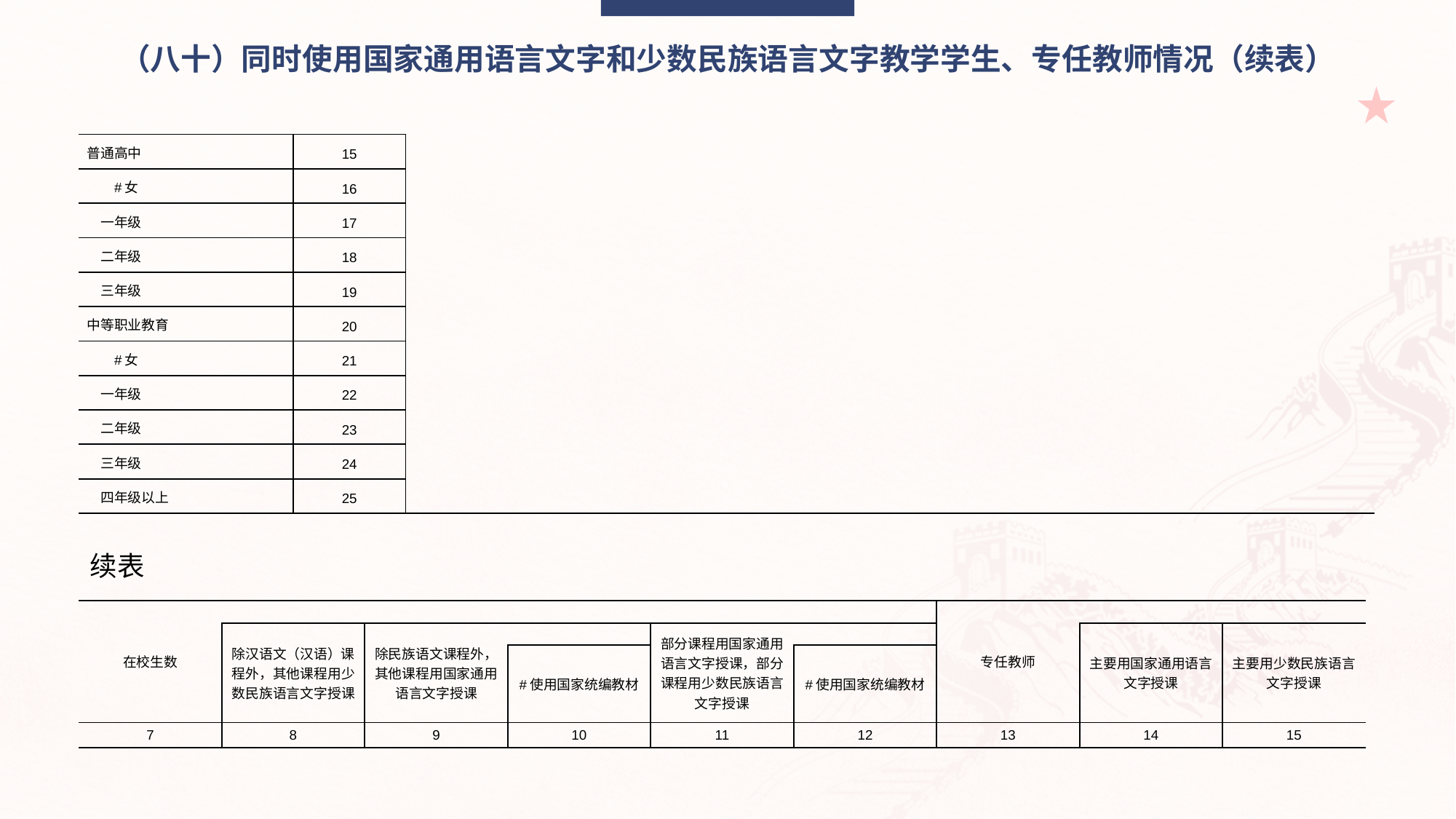

（八十）同时使用国家通用语言文字和少数民族语言文字教学学生、专任教师情况（续表）
| 普通高中 | 15 |  |  |  |  |
| --- | --- | --- | --- | --- | --- |
| #女 | 16 |  |  |  |  |
| 一年级 | 17 |  |  |  |  |
| 二年级 | 18 |  |  |  |  |
| 三年级 | 19 |  |  |  |  |
| 中等职业教育 | 20 |  |  |  |  |
| #女 | 21 |  |  |  |  |
| 一年级 | 22 |  |  |  |  |
| 二年级 | 23 |  |  |  |  |
| 三年级 | 24 |  |  |  |  |
| 四年级以上 | 25 |  |  |  |  |
续表
| 在校生数 |  |  |  |  |  | 专任教师 |  |  |
| --- | --- | --- | --- | --- | --- | --- | --- | --- |
|  | 除汉语文（汉语）课程外，其他课程用少数民族语言文字授课 | 除民族语文课程外，其他课程用国家通用语言文字授课 |  | 部分课程用国家通用语言文字授课，部分课程用少数民族语言文字授课 |  |  | 主要用国家通用语言文字授课 | 主要用少数民族语言文字授课 |
|  |  |  | #使用国家统编教材 |  | #使用国家统编教材 |  |  |  |
| 7 | 8 | 9 | 10 | 11 | 12 | 13 | 14 | 15 |